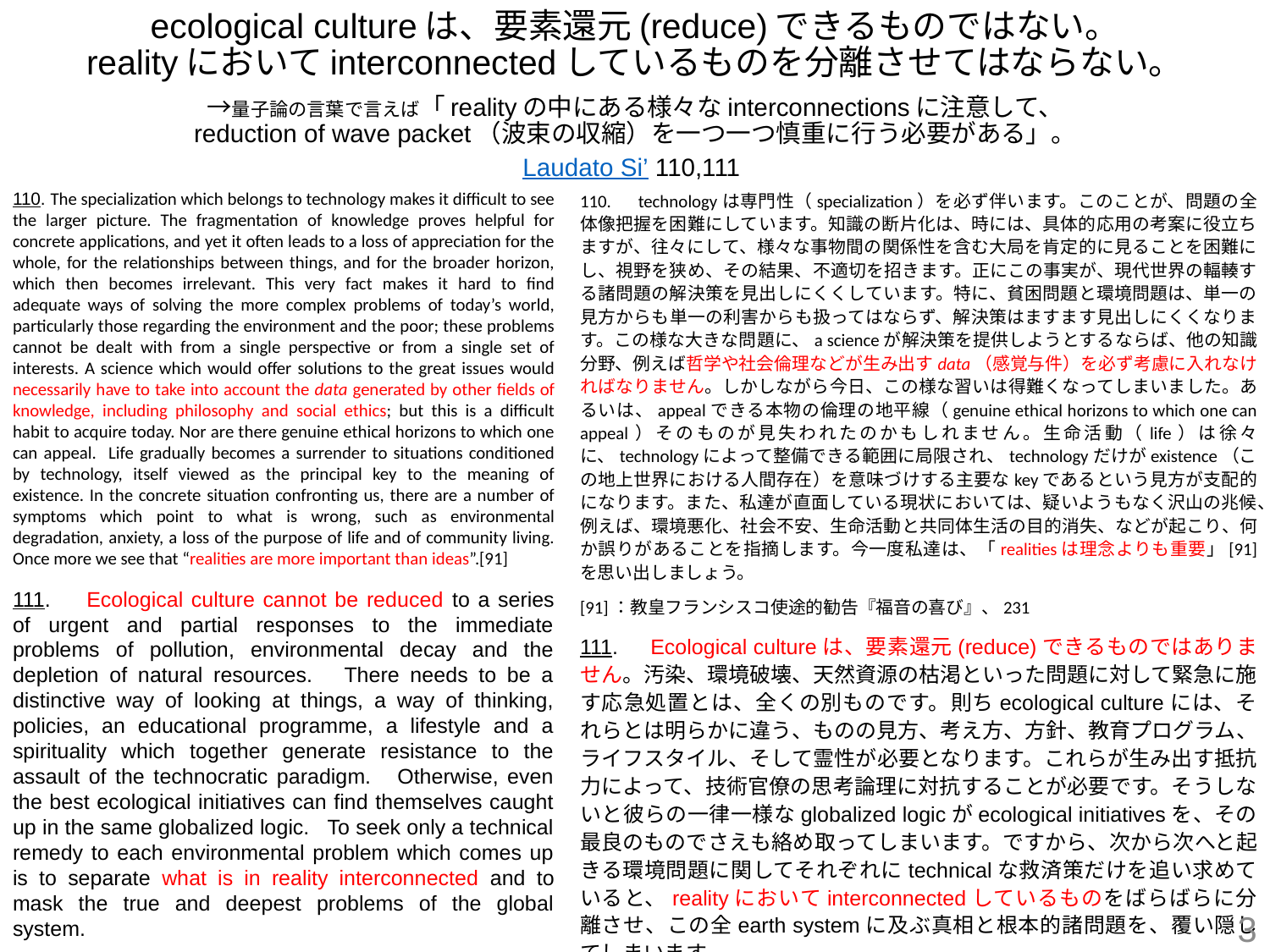

# ecological cultureは、要素還元(reduce)できるものではない。 realityにおいてinterconnectedしているものを分離させてはならない。 　 →量子論の言葉で言えば「realityの中にある様々なinterconnectionsに注意して、 reduction of wave packet（波束の収縮）を一つ一つ慎重に行う必要がある」。 　 Laudato Si’ 110,111
110. The specialization which belongs to technology makes it difficult to see the larger picture. The fragmentation of knowledge proves helpful for concrete applications, and yet it often leads to a loss of appreciation for the whole, for the relationships between things, and for the broader horizon, which then becomes irrelevant. This very fact makes it hard to find adequate ways of solving the more complex problems of today’s world, particularly those regarding the environment and the poor; these problems cannot be dealt with from a single perspective or from a single set of interests. A science which would offer solutions to the great issues would necessarily have to take into account the data generated by other fields of knowledge, including philosophy and social ethics; but this is a difficult habit to acquire today. Nor are there genuine ethical horizons to which one can appeal.  Life gradually becomes a surrender to situations conditioned by technology, itself viewed as the principal key to the meaning of existence. In the concrete situation confronting us, there are a number of symptoms which point to what is wrong, such as environmental degradation, anxiety, a loss of the purpose of life and of community living. Once more we see that “realities are more important than ideas”.[91]
111.　Ecological culture cannot be reduced to a series of urgent and partial responses to the immediate problems of pollution, environmental decay and the depletion of natural resources.   There needs to be a distinctive way of looking at things, a way of thinking, policies, an educational programme, a lifestyle and a spirituality which together generate resistance to the assault of the technocratic paradigm.   Otherwise, even the best ecological initiatives can find themselves caught up in the same globalized logic.   To seek only a technical remedy to each environmental problem which comes up is to separate what is in reality interconnected and to mask the true and deepest problems of the global system.
110.　technologyは専門性（specialization）を必ず伴います。このことが、問題の全体像把握を困難にしています。知識の断片化は、時には、具体的応用の考案に役立ちますが、往々にして、様々な事物間の関係性を含む大局を肯定的に見ることを困難にし、視野を狭め、その結果、不適切を招きます。正にこの事実が、現代世界の輻輳する諸問題の解決策を見出しにくくしています。特に、貧困問題と環境問題は、単一の見方からも単一の利害からも扱ってはならず、解決策はますます見出しにくくなります。この様な大きな問題に、a scienceが解決策を提供しようとするならば、他の知識分野、例えば哲学や社会倫理などが生み出すdata（感覚与件）を必ず考慮に入れなければなりません。しかしながら今日、この様な習いは得難くなってしまいました。あるいは、appealできる本物の倫理の地平線（genuine ethical horizons to which one can appeal）そのものが見失われたのかもしれません。生命活動（life）は徐々に、technologyによって整備できる範囲に局限され、technologyだけがexistence（この地上世界における人間存在）を意味づけする主要なkeyであるという見方が支配的になります。また、私達が直面している現状においては、疑いようもなく沢山の兆候、例えば、環境悪化、社会不安、生命活動と共同体生活の目的消失、などが起こり、何か誤りがあることを指摘します。今一度私達は、「realitiesは理念よりも重要」[91] を思い出しましょう。

[91]：教皇フランシスコ使途的勧告『福音の喜び』、231

111.　Ecological cultureは、要素還元(reduce)できるものではありません。汚染、環境破壊、天然資源の枯渇といった問題に対して緊急に施す応急処置とは、全くの別ものです。則ちecological cultureには、それらとは明らかに違う、ものの見方、考え方、方針、教育プログラム、ライフスタイル、そして霊性が必要となります。これらが生み出す抵抗力によって、技術官僚の思考論理に対抗することが必要です。そうしないと彼らの一律一様なglobalized logicがecological initiativesを、その最良のものでさえも絡め取ってしまいます。ですから、次から次へと起きる環境問題に関してそれぞれにtechnicalな救済策だけを追い求めていると、realityにおいてinterconnectedしているものをばらばらに分離させ、この全earth systemに及ぶ真相と根本的諸問題を、覆い隠してしまいます。
3